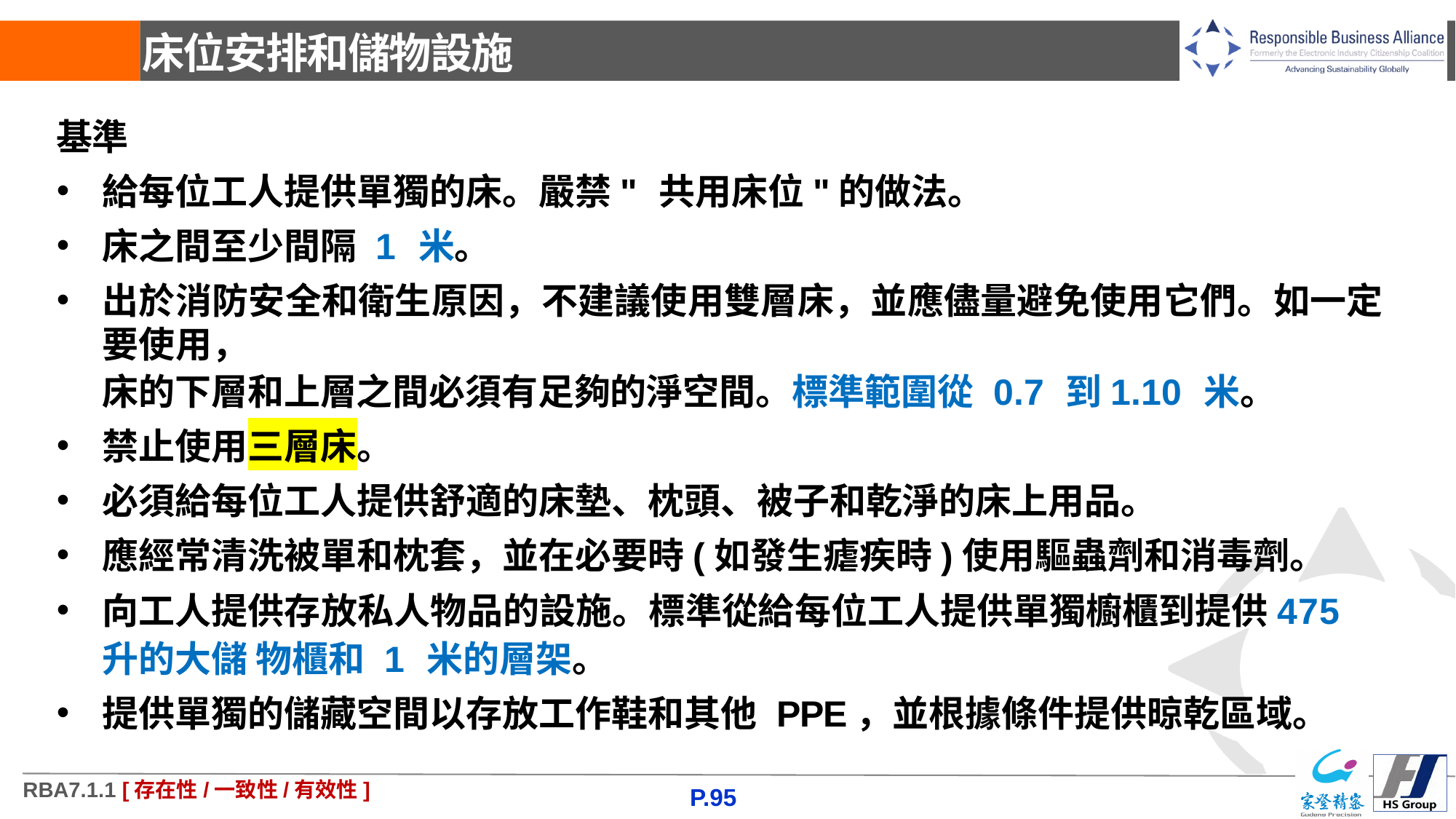

# 床位安排和儲物設施
基準
給每位工人提供單獨的床。嚴禁" 共用床位"的做法。
床之間至少間隔 1 米。
出於消防安全和衛生原因，不建議使用雙層床，並應儘量避免使用它們。如一定要使用，
床的下層和上層之間必須有足夠的淨空間。標準範圍從 0.7 到1.10 米。
禁止使用三層床。
必須給每位工人提供舒適的床墊、枕頭、被子和乾淨的床上用品。
應經常清洗被單和枕套，並在必要時(如發生瘧疾時)使用驅蟲劑和消毒劑。
向工人提供存放私人物品的設施。標準從給每位工人提供單獨櫥櫃到提供475 升的大儲 物櫃和 1 米的層架。
提供單獨的儲藏空間以存放工作鞋和其他 PPE，並根據條件提供晾乾區域。